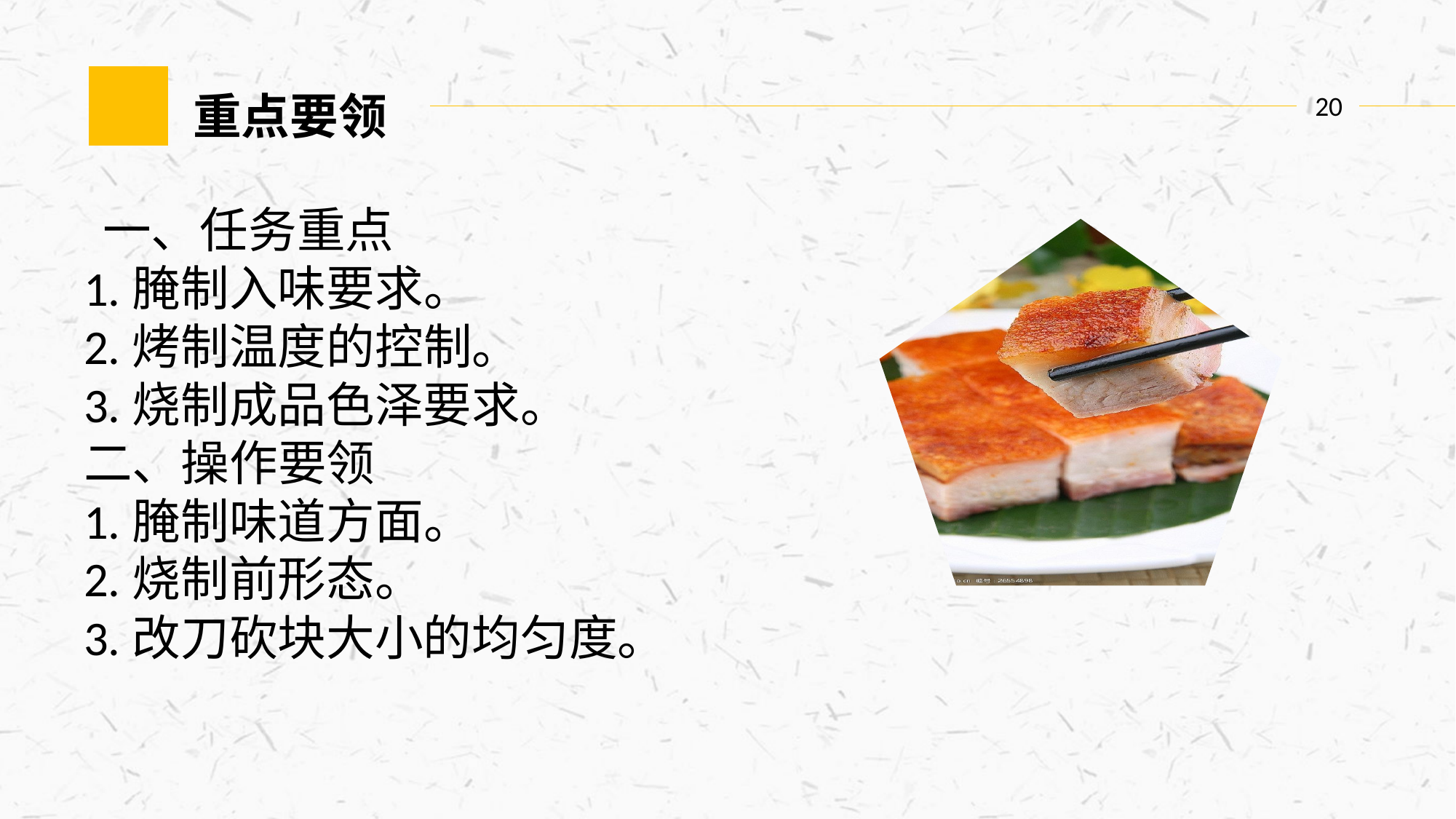

重点要领
20
  一、任务重点
1.腌制入味要求。
2.烤制温度的控制。
3.烧制成品色泽要求。
二、操作要领
1.腌制味道方面。
2.烧制前形态。
3.改刀砍块大小的均匀度。